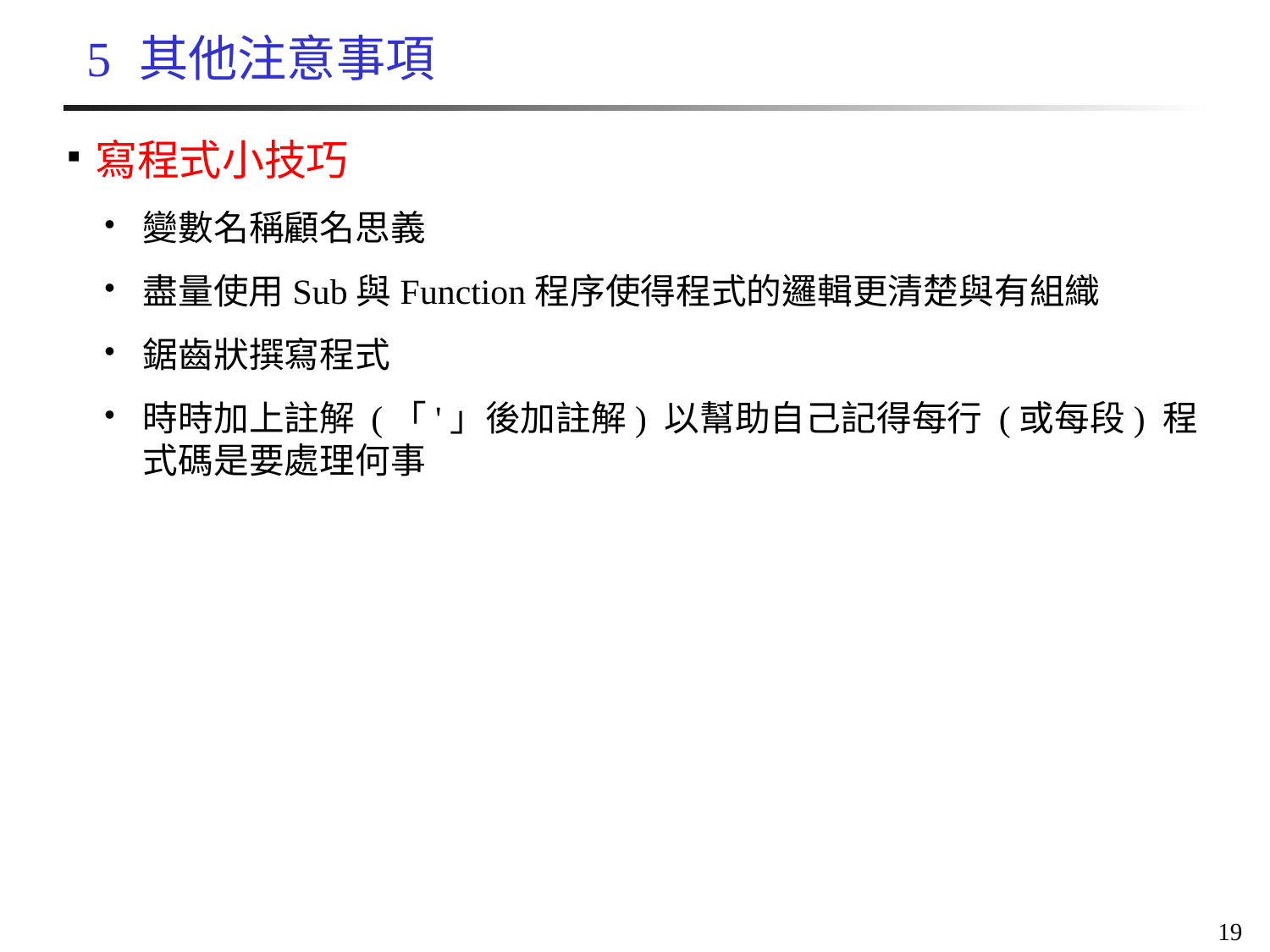

# 5 其他注意事項
寫程式小技巧
變數名稱顧名思義
盡量使用Sub與Function程序使得程式的邏輯更清楚與有組織
鋸齒狀撰寫程式
時時加上註解 (「'」後加註解) 以幫助自己記得每行 (或每段) 程式碼是要處理何事

19